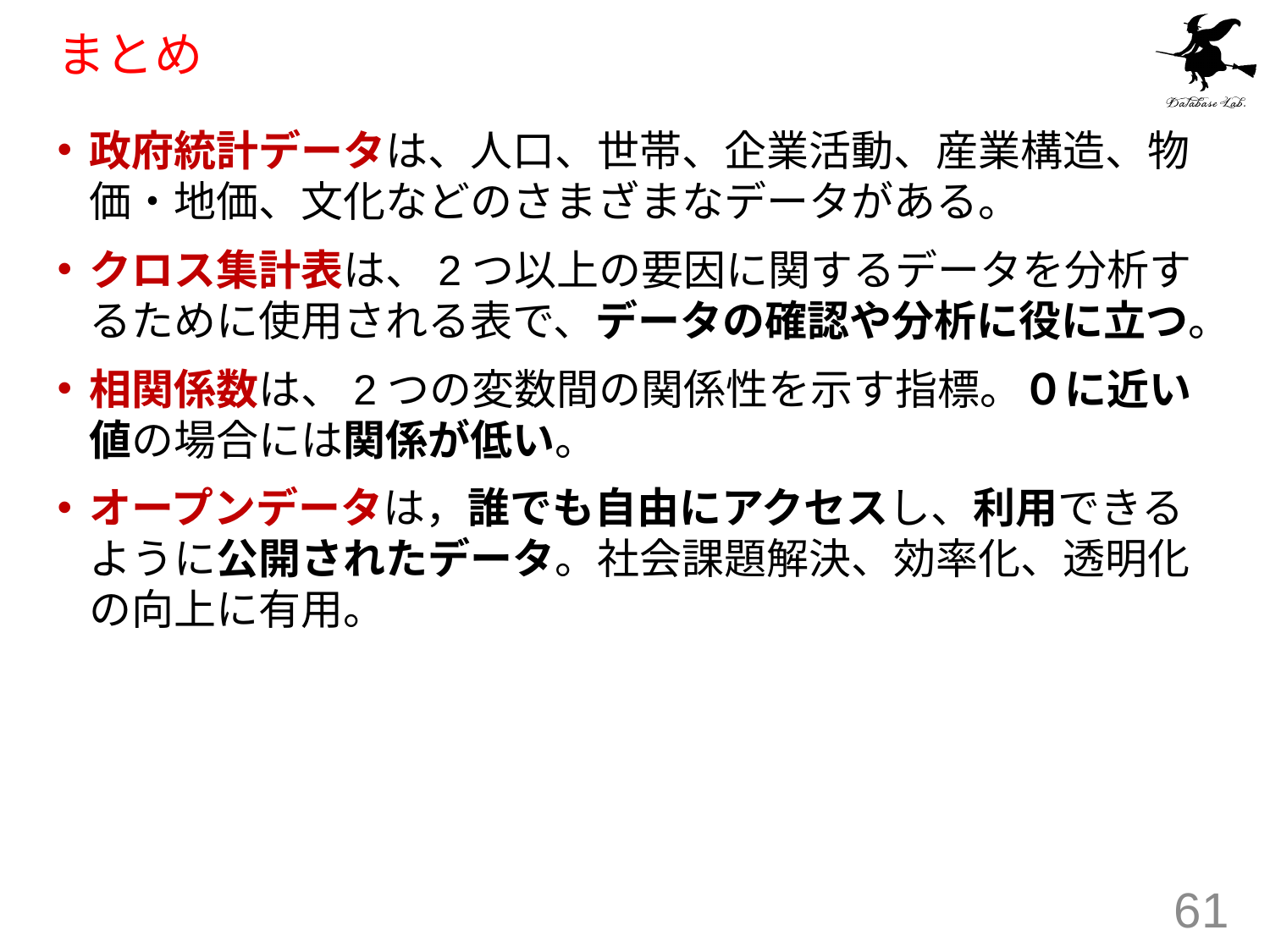

# まとめ
政府統計データは、人口、世帯、企業活動、産業構造、物価・地価、文化などのさまざまなデータがある。
クロス集計表は、2つ以上の要因に関するデータを分析するために使用される表で、データの確認や分析に役に立つ。
相関係数は、2つの変数間の関係性を示す指標。０に近い値の場合には関係が低い。
オープンデータは，誰でも自由にアクセスし、利用できるように公開されたデータ。社会課題解決、効率化、透明化の向上に有用。
61